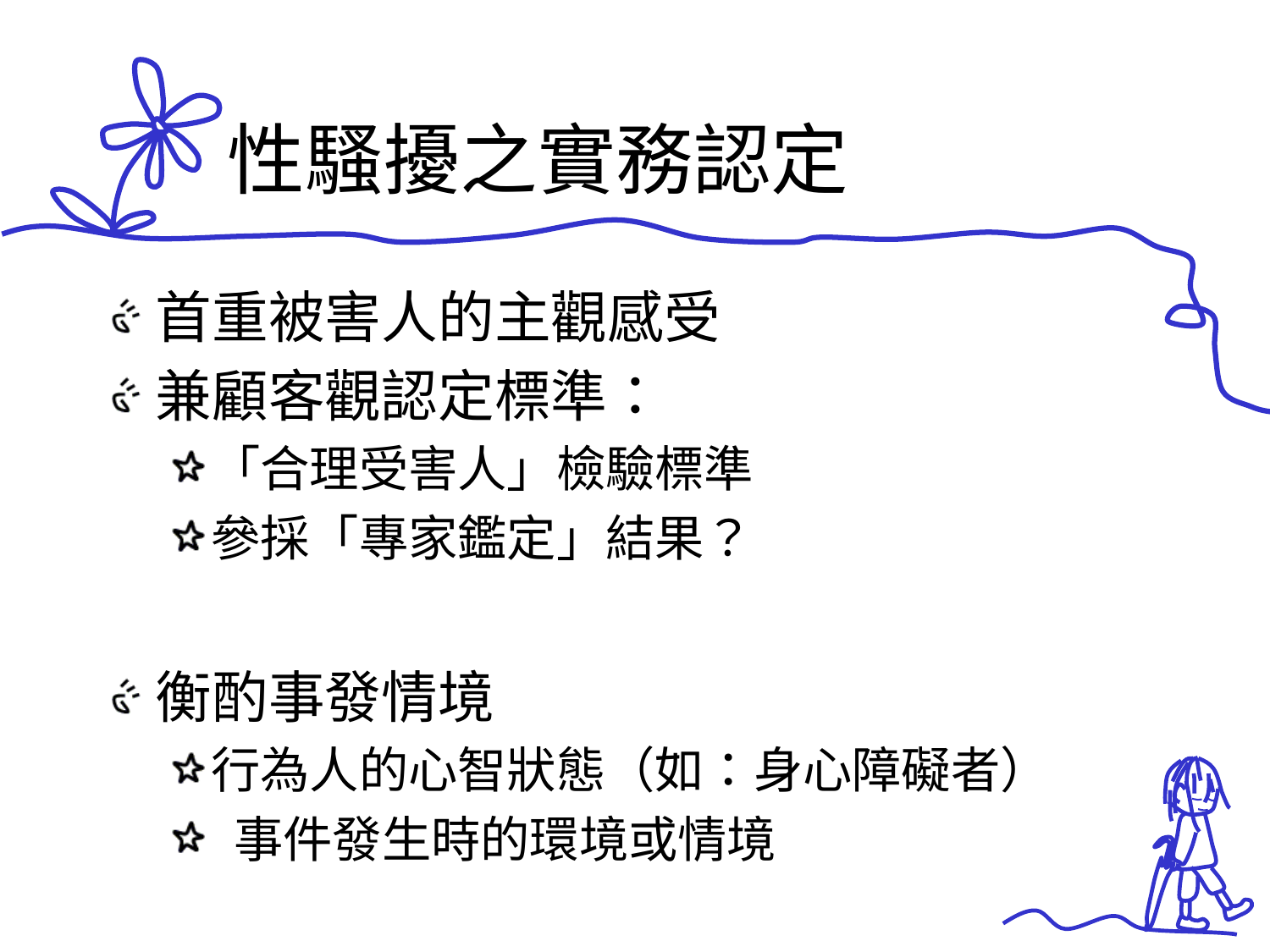

# 性騷擾之實務認定
首重被害人的主觀感受
兼顧客觀認定標準：
「合理受害人」檢驗標準
參採「專家鑑定」結果？

衡酌事發情境
行為人的心智狀態（如：身心障礙者）
 事件發生時的環境或情境